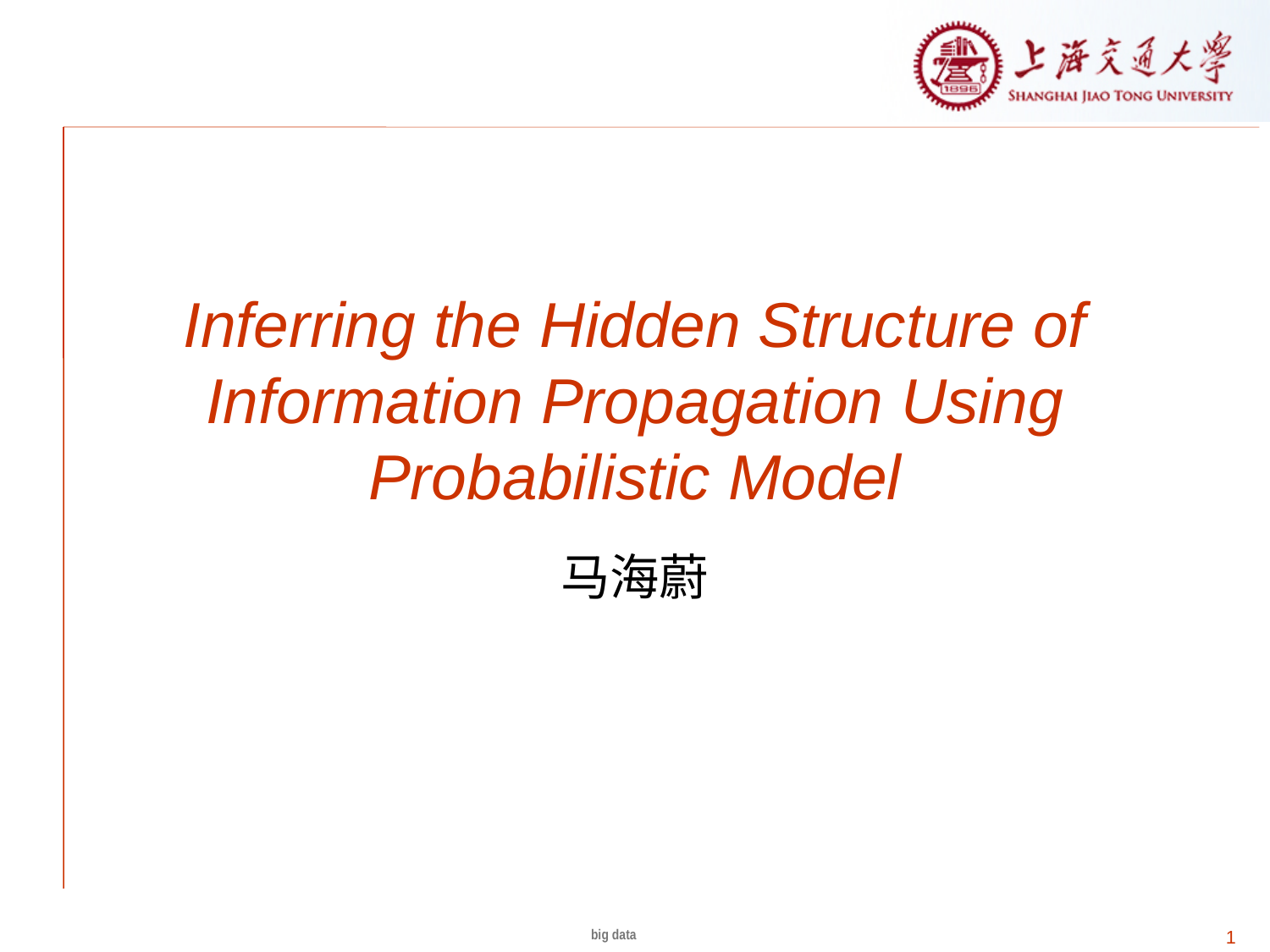

# Inferring the Hidden Structure of Information Propagation Using Probabilistic Model
马海蔚
big data
1